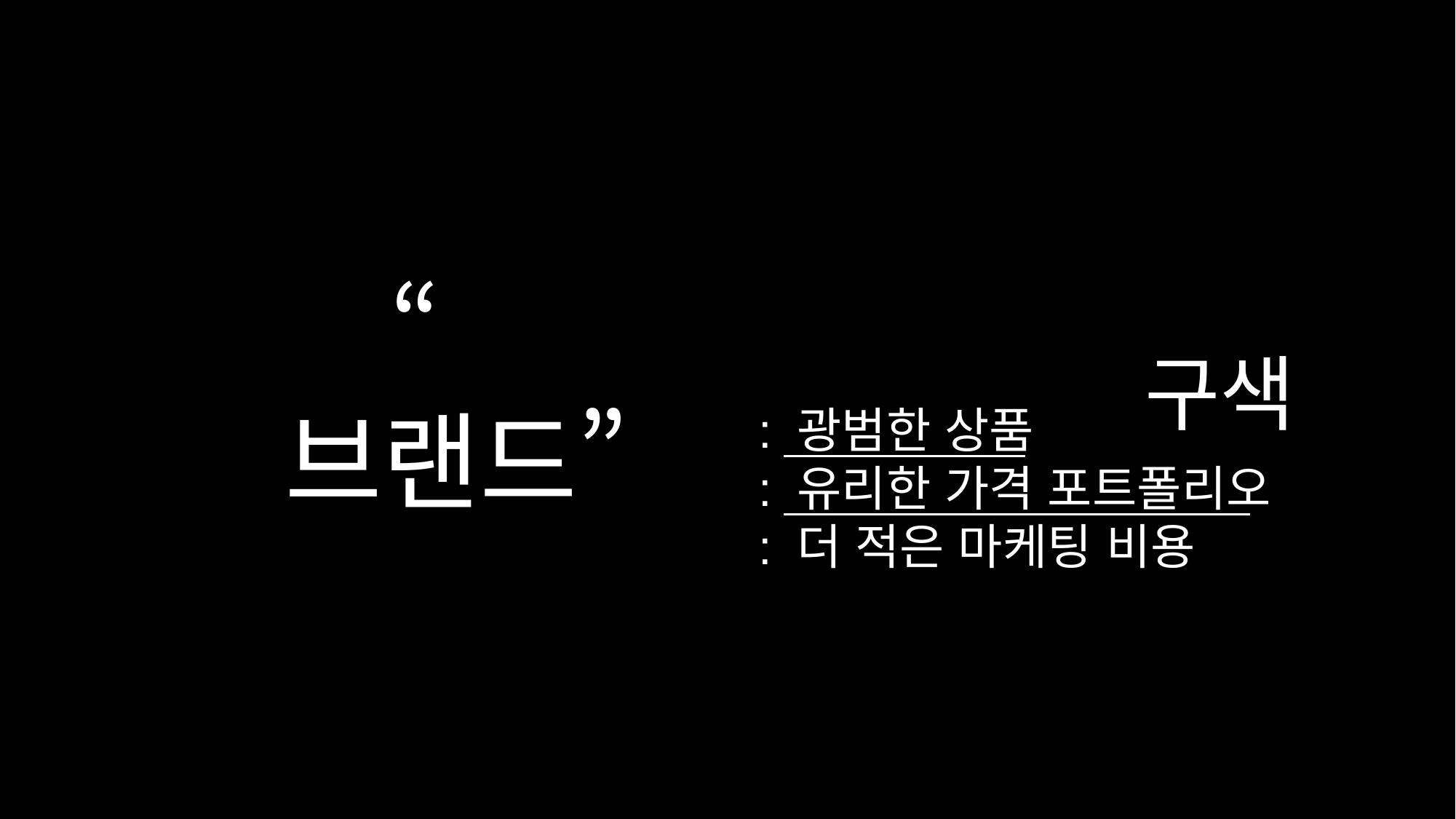

“브랜드”
구색
: 광범한 상품
: 유리한 가격 포트폴리오
: 더 적은 마케팅 비용